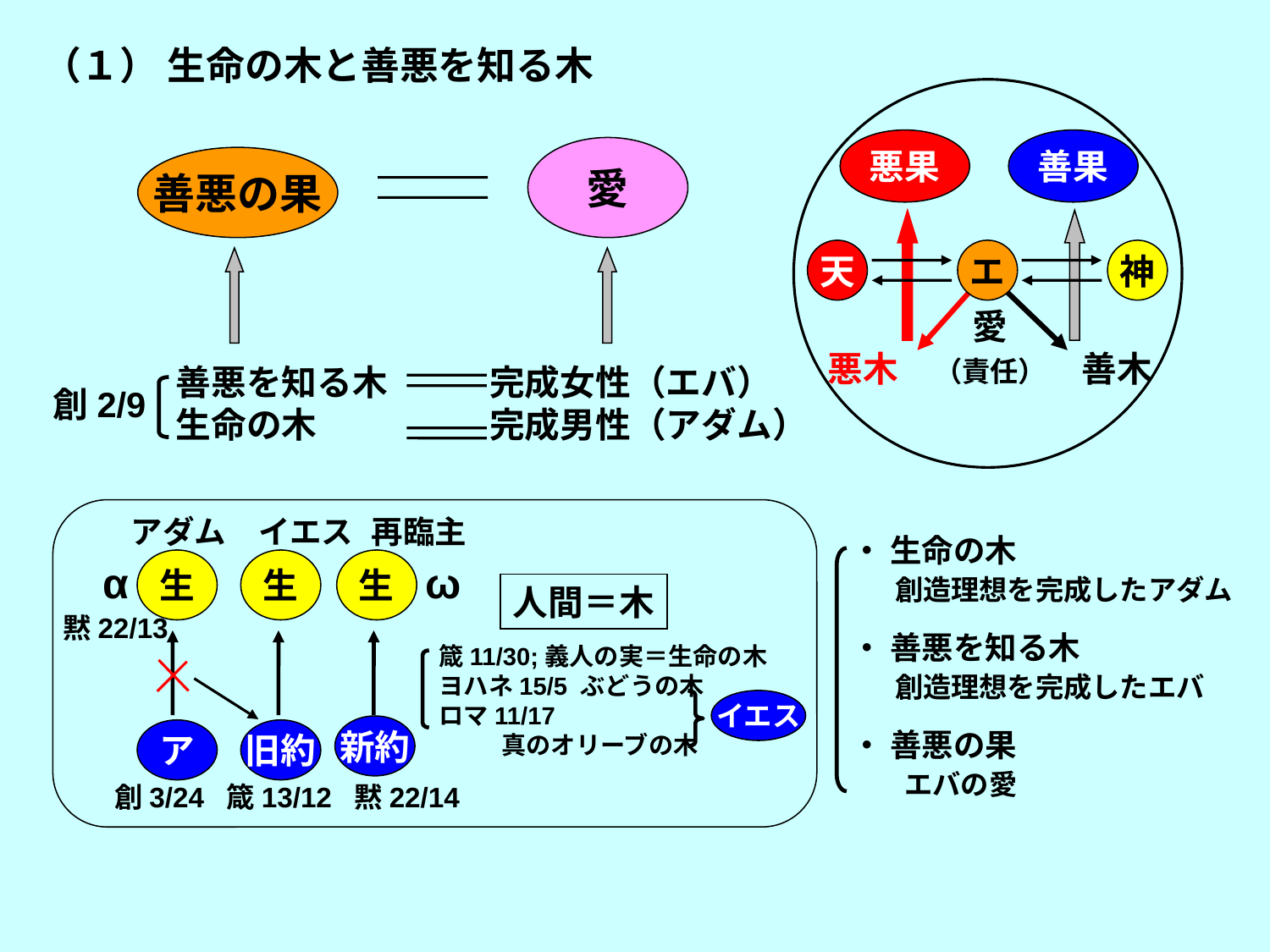

（１） 生命の木と善悪を知る木

悪果
善果
愛
善悪の果

天
エ
神

愛
悪木　（責任）　善木
完成女性（エバ）
完成男性（アダム）
善悪を知る木
生命の木

創2/9

アダム    イエス  再臨主
・ 生命の木
     創造理想を完成したアダム

・ 善悪を知る木
     創造理想を完成したエバ

・ 善悪の果
　   エバの愛

α
生
生
生
ω
人間＝木
黙22/13

箴11/30;義人の実＝生命の木
ヨハネ15/5 ぶどうの木
ロマ11/17
 　　真のオリーブの木

イエス

新約
ア
旧約
創3/24  箴13/12  黙22/14